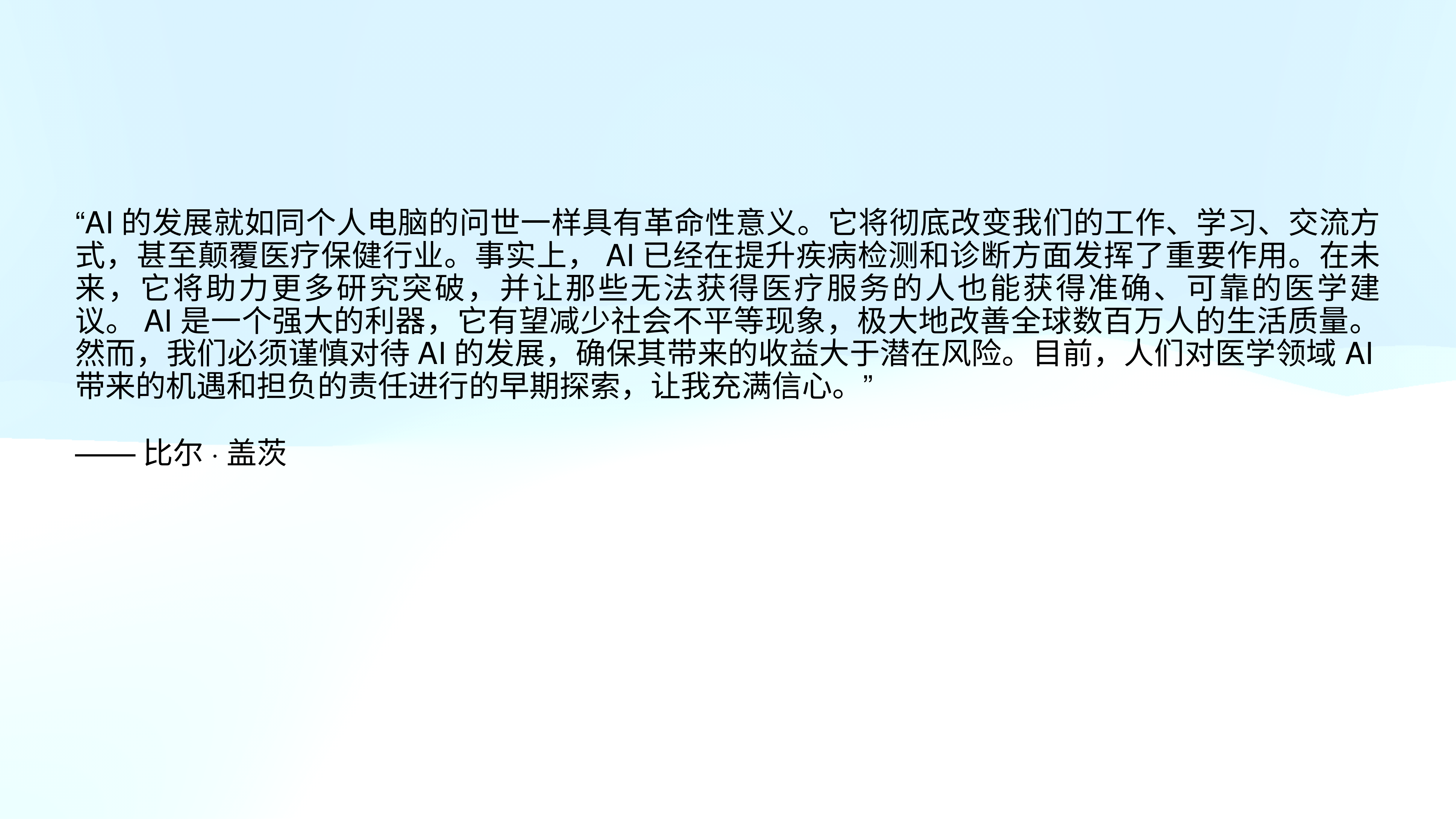

“AI的发展就如同个人电脑的问世一样具有革命性意义。它将彻底改变我们的工作、学习、交流方式，甚至颠覆医疗保健行业。事实上，AI已经在提升疾病检测和诊断方面发挥了重要作用。在未来，它将助力更多研究突破，并让那些无法获得医疗服务的人也能获得准确、可靠的医学建议。AI是一个强大的利器，它有望减少社会不平等现象，极大地改善全球数百万人的生活质量。然而，我们必须谨慎对待AI的发展，确保其带来的收益大于潜在风险。目前，人们对医学领域AI带来的机遇和担负的责任进行的早期探索，让我充满信心。”
——比尔·盖茨